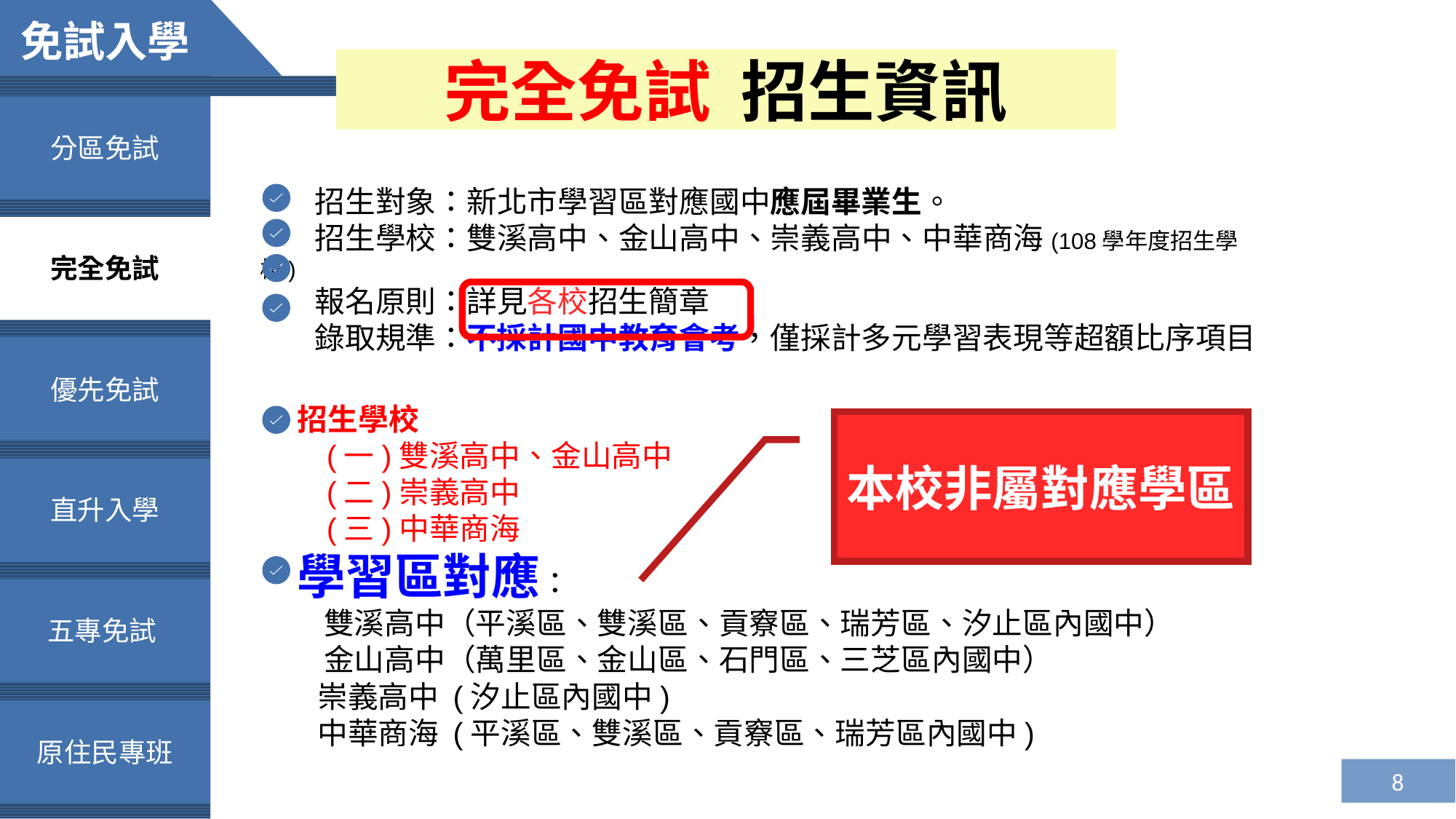

免試入學

完全免試  招生資訊

分區免試
       招生對象：新北市學習區對應國中應屆畢業生。
       招生學校：雙溪高中、金山高中、崇義高中、中華商海(108學年度招生學校)
       報名原則：詳見各校招生簡章
       錄取規準：不採計國中教育會考，僅採計多元學習表現等超額比序項目

完全免試

優先免試
       招生學校
          (一)雙溪高中、金山高中
          (二)崇義高中
          (三)中華商海
       學習區對應：
　   　雙溪高中（平溪區、雙溪區、貢竂區、瑞芳區、汐止區內國中）
　   　金山高中（萬里區、金山區、石門區、三芝區內國中）
          崇義高中 (汐止區內國中)
          中華商海 (平溪區、雙溪區、貢竂區、瑞芳區內國中)

本校非屬對應學區

直升入學

五專免試

原住民專班

8